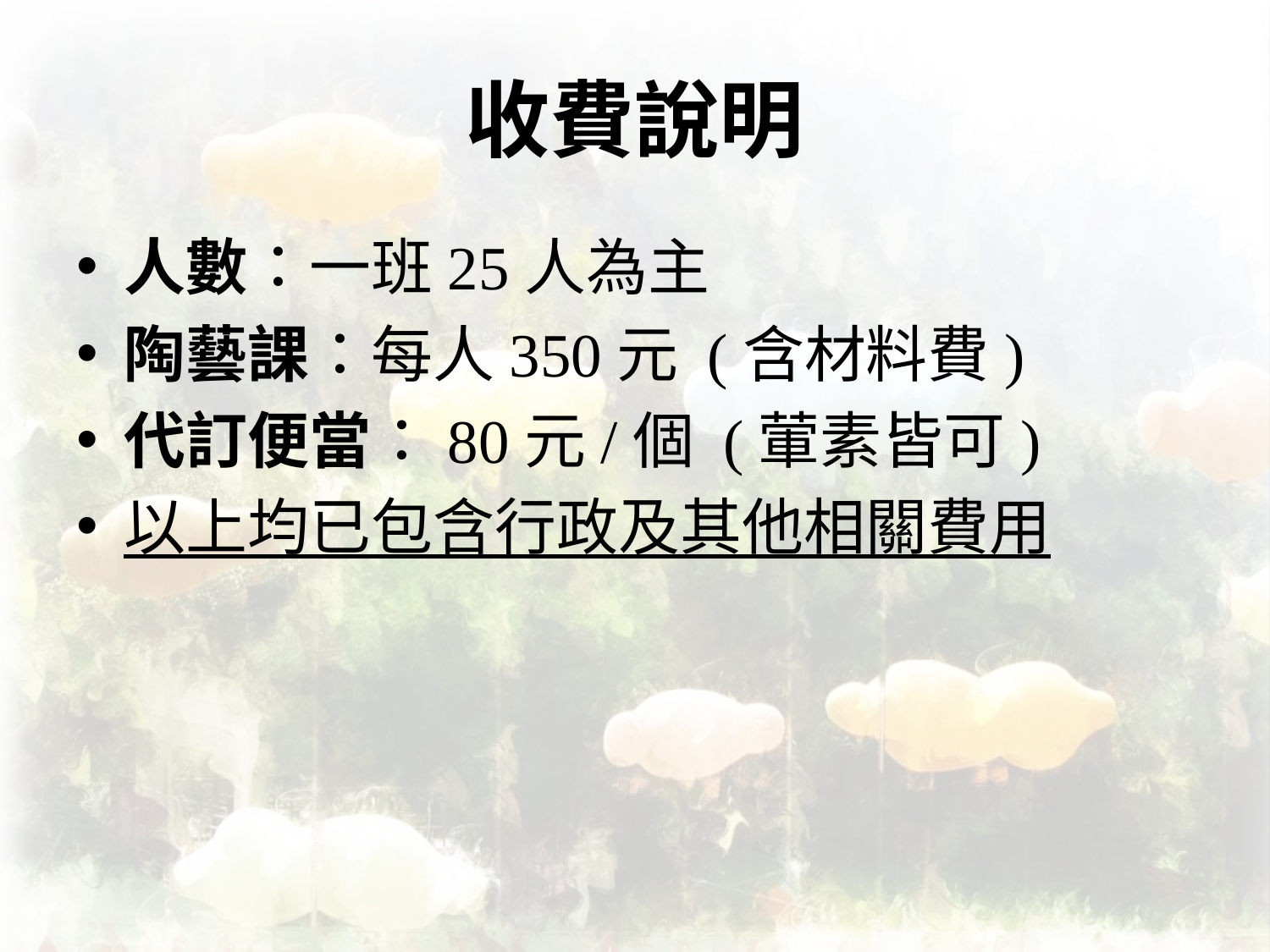

# 收費說明
人數：一班25人為主
陶藝課：每人350元 (含材料費)
代訂便當：80元/個 (葷素皆可)
以上均已包含行政及其他相關費用